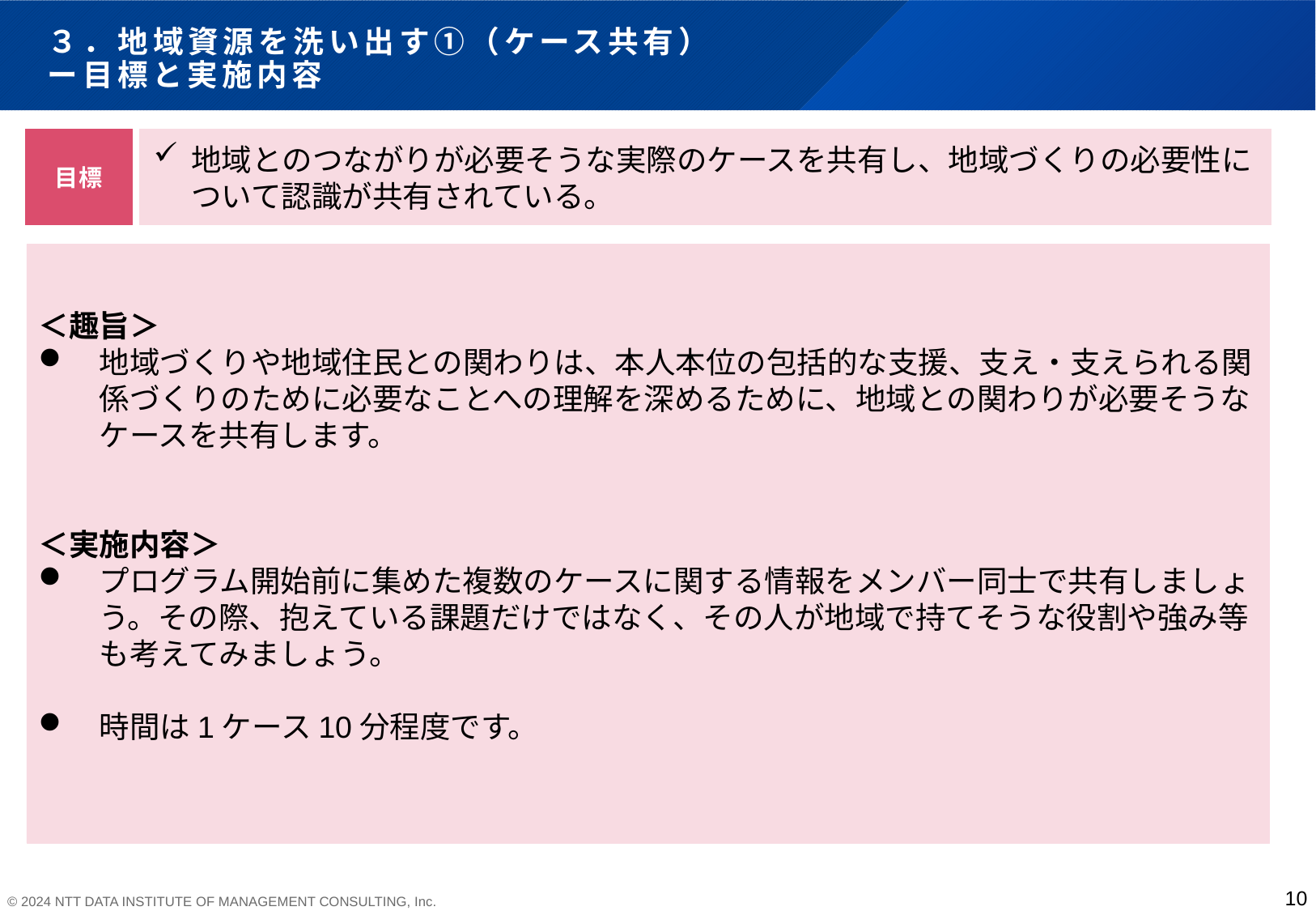

# ３．地域資源を洗い出す①（ケース共有） ー目標と実施内容
目標
地域とのつながりが必要そうな実際のケースを共有し、地域づくりの必要性について認識が共有されている。
＜趣旨＞
地域づくりや地域住民との関わりは、本人本位の包括的な支援、支え・支えられる関係づくりのために必要なことへの理解を深めるために、地域との関わりが必要そうなケースを共有します。

＜実施内容＞
プログラム開始前に集めた複数のケースに関する情報をメンバー同士で共有しましょう。その際、抱えている課題だけではなく、その人が地域で持てそうな役割や強み等も考えてみましょう。

時間は1ケース10分程度です。

10